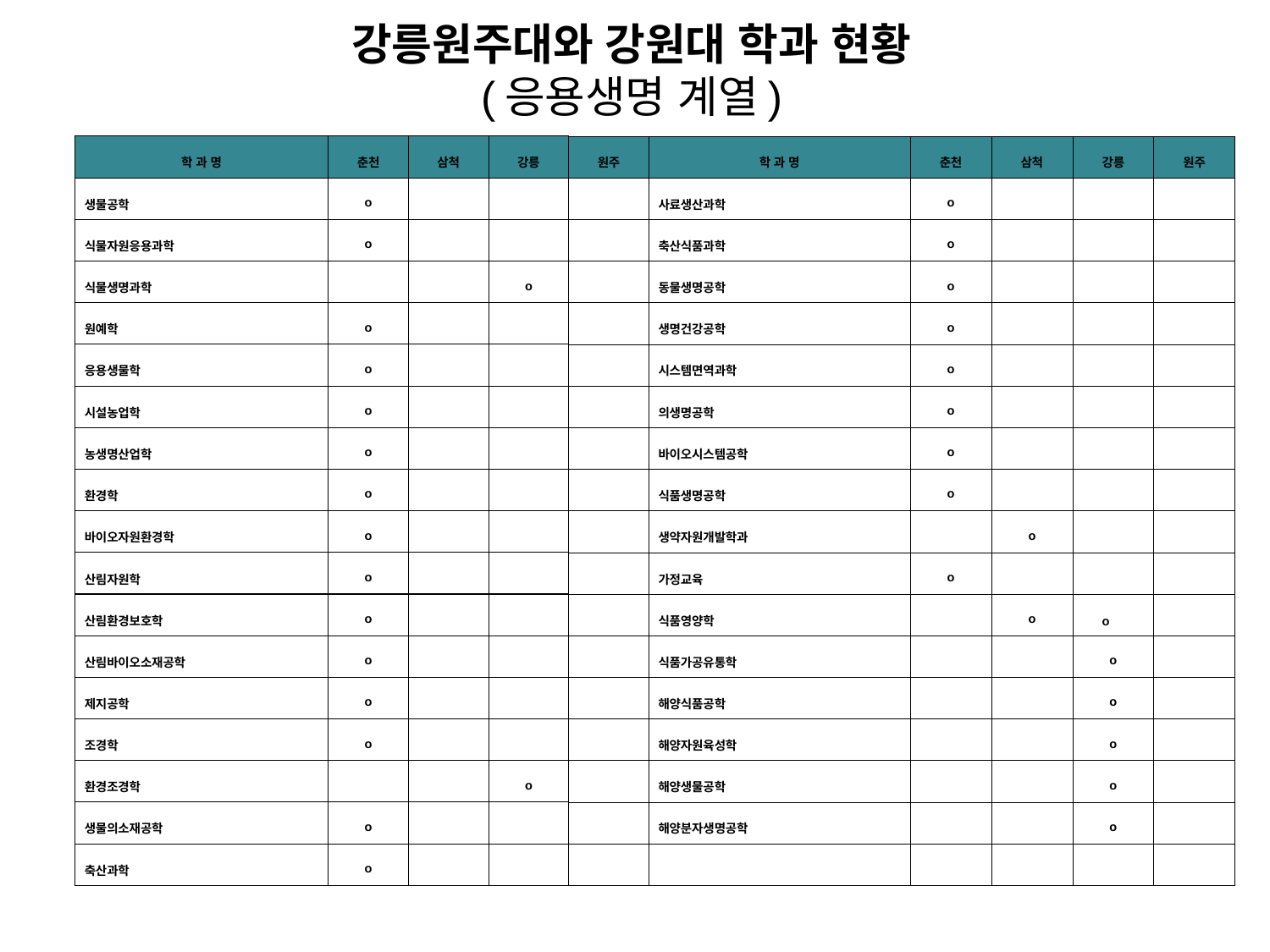

# 강릉원주대와 강원대 학과 현황 (응용생명 계열)
| 학 과 명 | 춘천 | 삼척 | 강릉 | 원주 | 학 과 명 | 춘천 | 삼척 | 강릉 | 원주 |
| --- | --- | --- | --- | --- | --- | --- | --- | --- | --- |
| 생물공학 | o |  |  |  | 사료생산과학 | o |  |  |  |
| 식물자원응용과학 | o |  |  |  | 축산식품과학 | o |  |  |  |
| 식물생명과학 |  |  | o |  | 동물생명공학 | o |  |  |  |
| 원예학 | o |  |  |  | 생명건강공학 | o |  |  |  |
| 응용생물학 | o |  |  |  | 시스템면역과학 | o |  |  |  |
| 시설농업학 | o |  |  |  | 의생명공학 | o |  |  |  |
| 농생명산업학 | o |  |  |  | 바이오시스템공학 | o |  |  |  |
| 환경학 | o |  |  |  | 식품생명공학 | o |  |  |  |
| 바이오자원환경학 | o |  |  |  | 생약자원개발학과 |  | o |  |  |
| 산림자원학 | o |  |  |  | 가정교육 | o |  |  |  |
| 산림환경보호학 | o |  |  |  | 식품영양학 |  | o | o |  |
| 산림바이오소재공학 | o |  |  |  | 식품가공유통학 |  |  | o |  |
| 제지공학 | o |  |  |  | 해양식품공학 |  |  | o |  |
| 조경학 | o |  |  |  | 해양자원육성학 |  |  | o |  |
| 환경조경학 |  |  | o |  | 해양생물공학 |  |  | o |  |
| 생물의소재공학 | o |  |  |  | 해양분자생명공학 |  |  | o |  |
| 축산과학 | o |  |  |  |  |  |  |  |  |